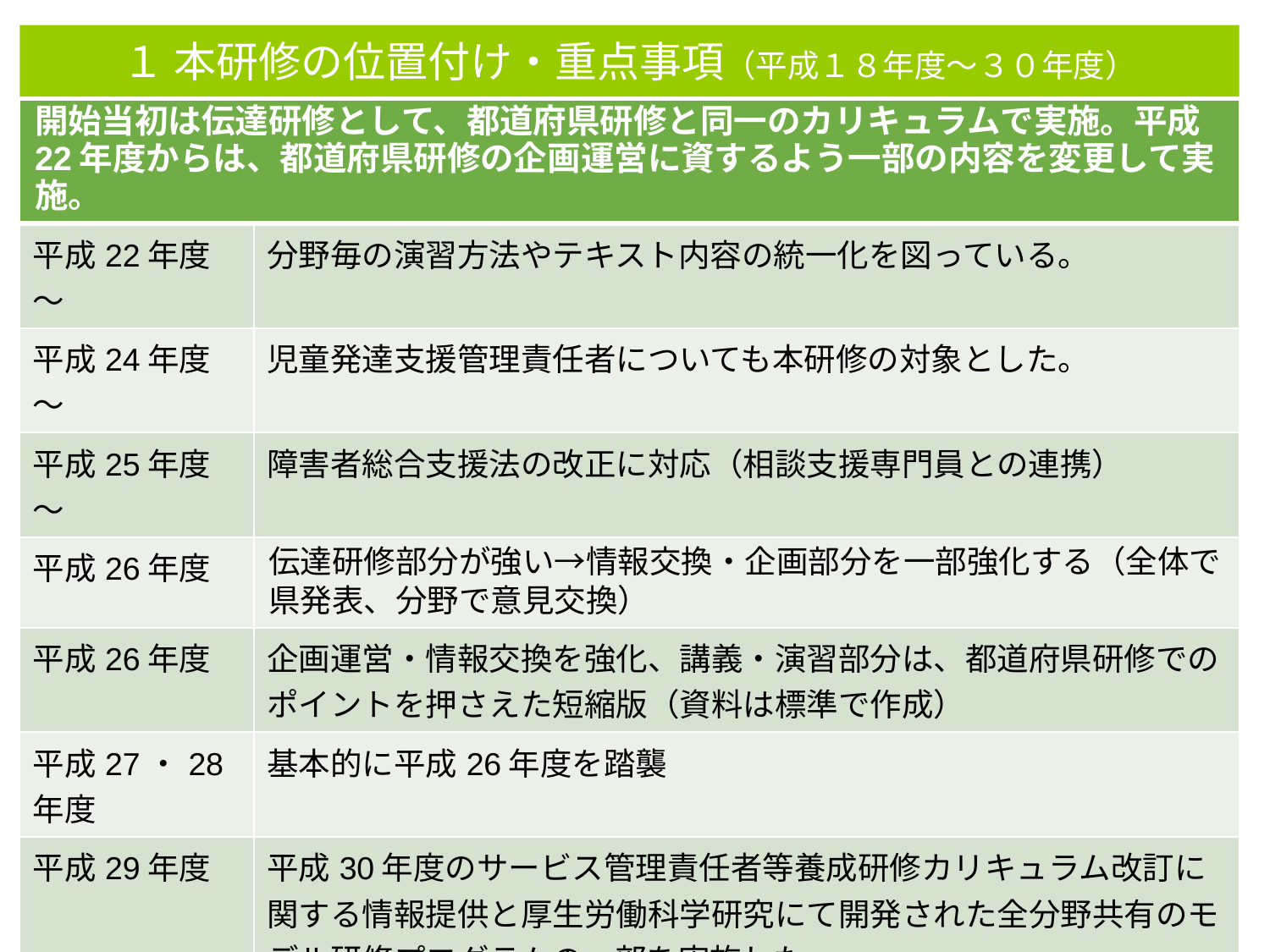

１ 本研修の位置付け・重点事項（平成１８年度～３０年度）
| 開始当初は伝達研修として、都道府県研修と同一のカリキュラムで実施。平成22年度からは、都道府県研修の企画運営に資するよう一部の内容を変更して実施。 |  |
| --- | --- |
| 平成22年度～ | 分野毎の演習方法やテキスト内容の統一化を図っている。 |
| 平成24年度～ | 児童発達支援管理責任者についても本研修の対象とした。 |
| 平成25年度～ | 障害者総合支援法の改正に対応（相談支援専門員との連携） |
| 平成26年度 | 伝達研修部分が強い→情報交換・企画部分を一部強化する（全体で県発表、分野で意見交換） |
| 平成26年度 | 企画運営・情報交換を強化、講義・演習部分は、都道府県研修でのポイントを押さえた短縮版（資料は標準で作成） |
| 平成27・28年度 | 基本的に平成26年度を踏襲 |
| 平成29年度 | 平成30年度のサービス管理責任者等養成研修カリキュラム改訂に関する情報提供と厚生労働科学研究にて開発された全分野共有のモデル研修プログラムの一部を実施した。 |
| 平成30年度 | サービス管理責任者等研修事業の改訂と平成31年度以降の都道府県での段階的実施に向け、① カリキュラム改定に関する情報提供、② 厚生労働科学研究にて開発されたサービス管理責任者基礎研修の伝達、③ 同研究にて開発された更新研修の内容等についての解説を行った。 |
4